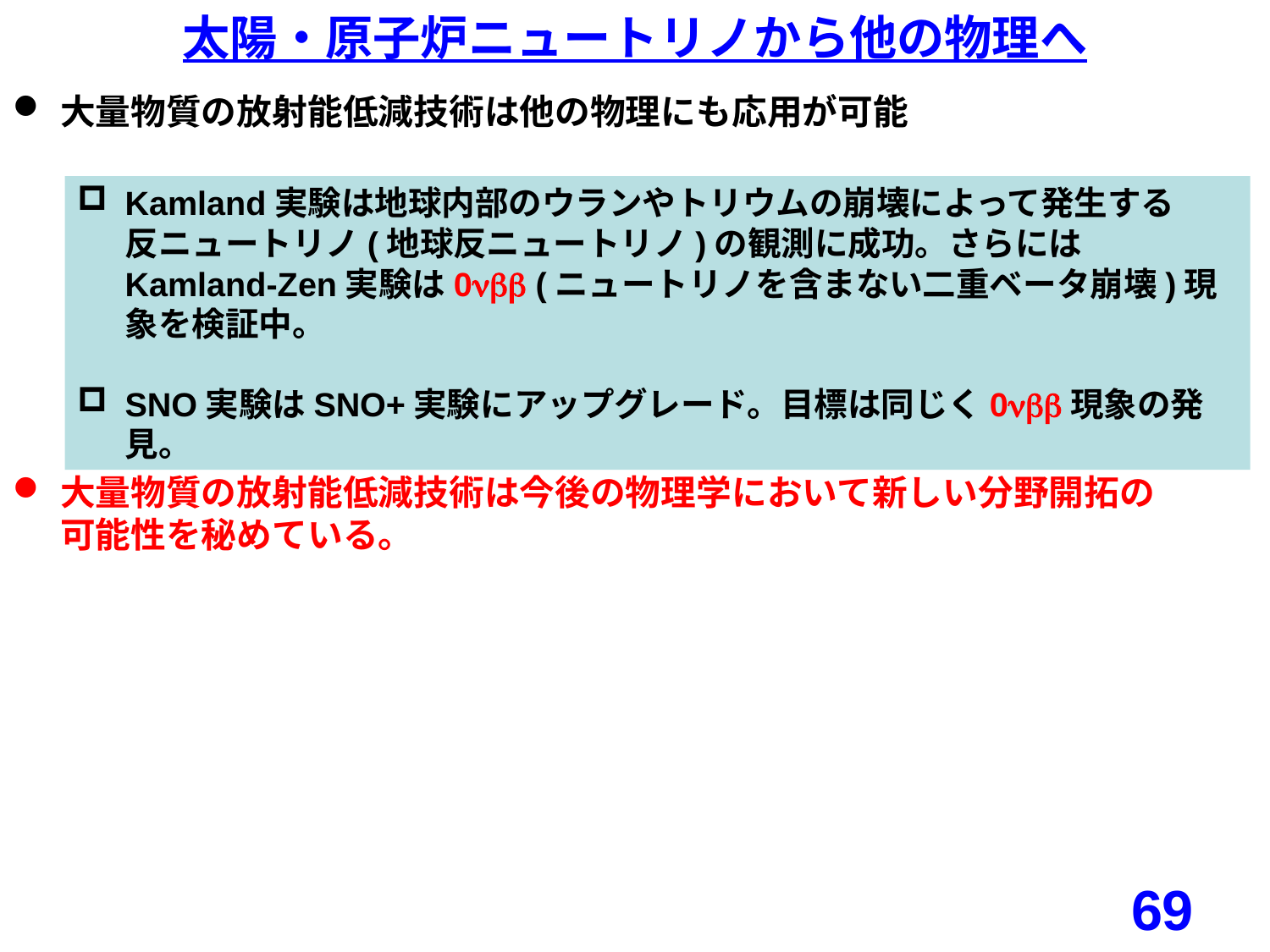

太陽・原子炉ニュートリノから他の物理へ
大量物質の放射能低減技術は他の物理にも応用が可能

大量物質の放射能低減技術は今後の物理学において新しい分野開拓の
可能性を秘めている。

Kamland実験は地球内部のウランやトリウムの崩壊によって発生する
反ニュートリノ(地球反ニュートリノ)の観測に成功。さらにはKamland-Zen実験は0νββ (ニュートリノを含まない二重ベータ崩壊)現象を検証中。

SNO実験はSNO+実験にアップグレード。目標は同じく0νββ現象の発見。
69